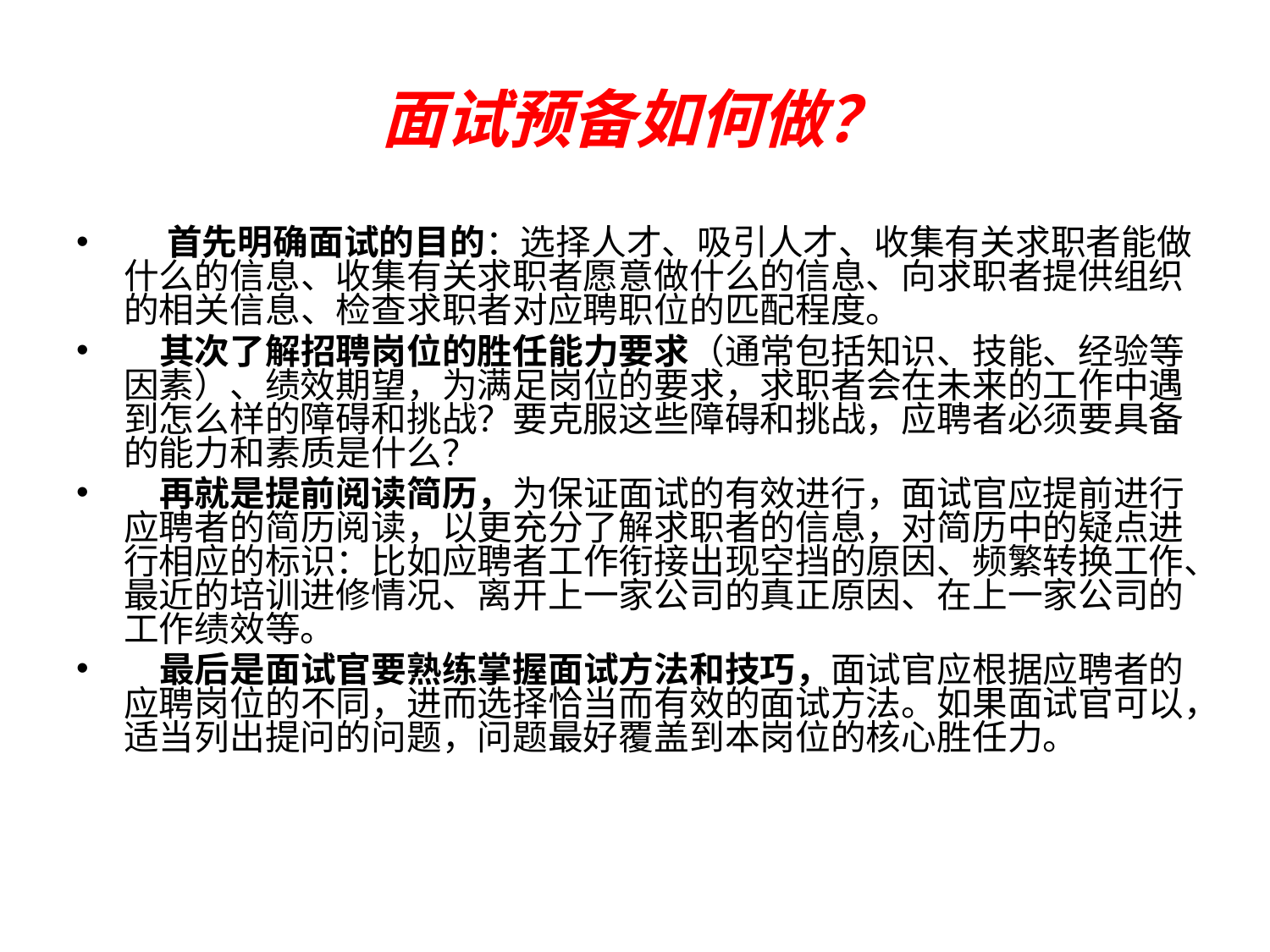

# 面试预备如何做？
　 首先明确面试的目的：选择人才、吸引人才、收集有关求职者能做什么的信息、收集有关求职者愿意做什么的信息、向求职者提供组织的相关信息、检查求职者对应聘职位的匹配程度。
　其次了解招聘岗位的胜任能力要求（通常包括知识、技能、经验等因素）、绩效期望，为满足岗位的要求，求职者会在未来的工作中遇到怎么样的障碍和挑战？要克服这些障碍和挑战，应聘者必须要具备的能力和素质是什么？
　再就是提前阅读简历，为保证面试的有效进行，面试官应提前进行应聘者的简历阅读，以更充分了解求职者的信息，对简历中的疑点进行相应的标识：比如应聘者工作衔接出现空挡的原因、频繁转换工作、最近的培训进修情况、离开上一家公司的真正原因、在上一家公司的工作绩效等。
　最后是面试官要熟练掌握面试方法和技巧，面试官应根据应聘者的应聘岗位的不同，进而选择恰当而有效的面试方法。如果面试官可以，适当列出提问的问题，问题最好覆盖到本岗位的核心胜任力。